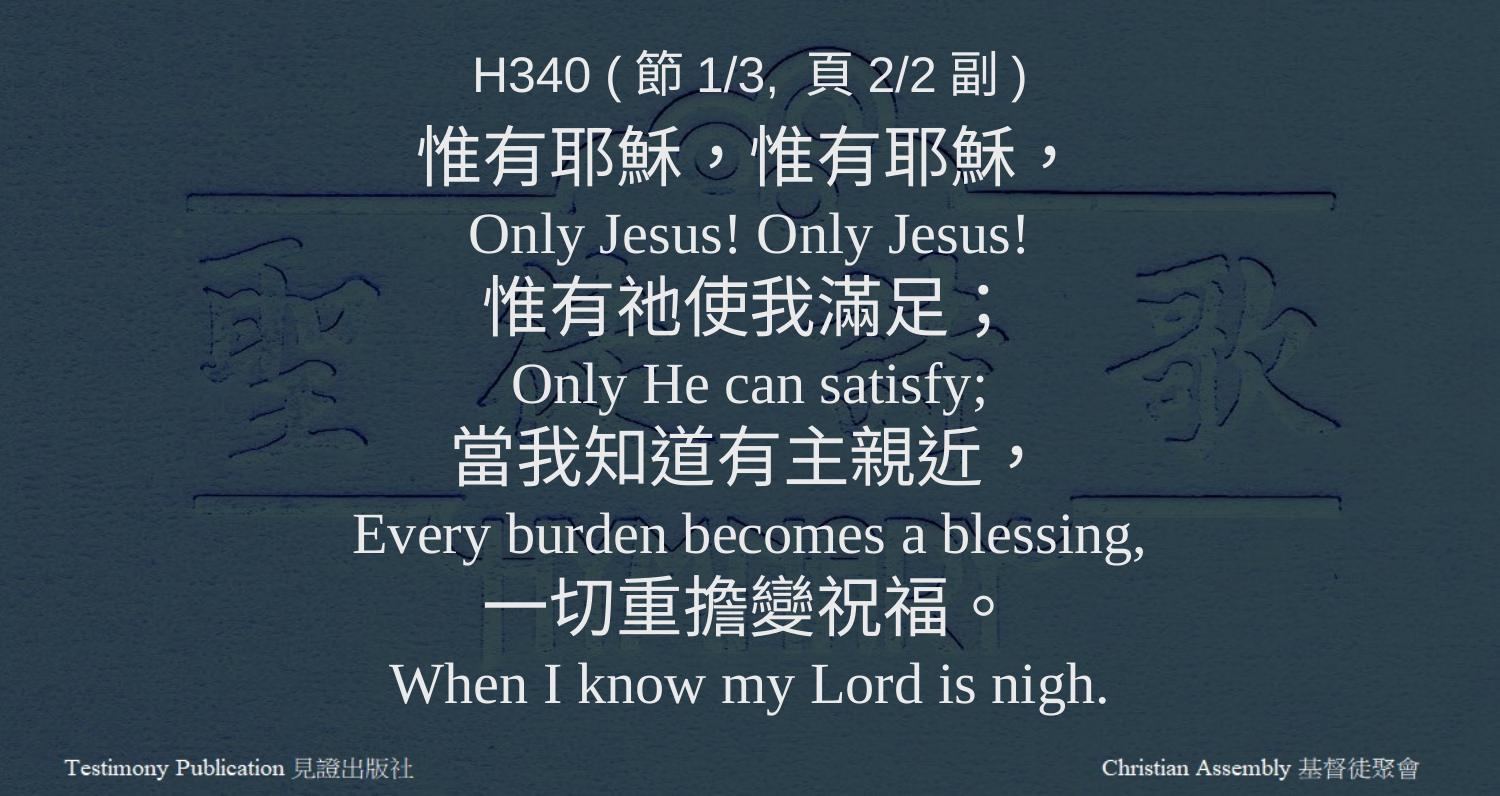

H340 (節1/3, 頁2/2副)
惟有耶穌，惟有耶穌，
Only Jesus! Only Jesus!
惟有祂使我滿足；
Only He can satisfy;
當我知道有主親近，
Every burden becomes a blessing,
一切重擔變祝福。
When I know my Lord is nigh.